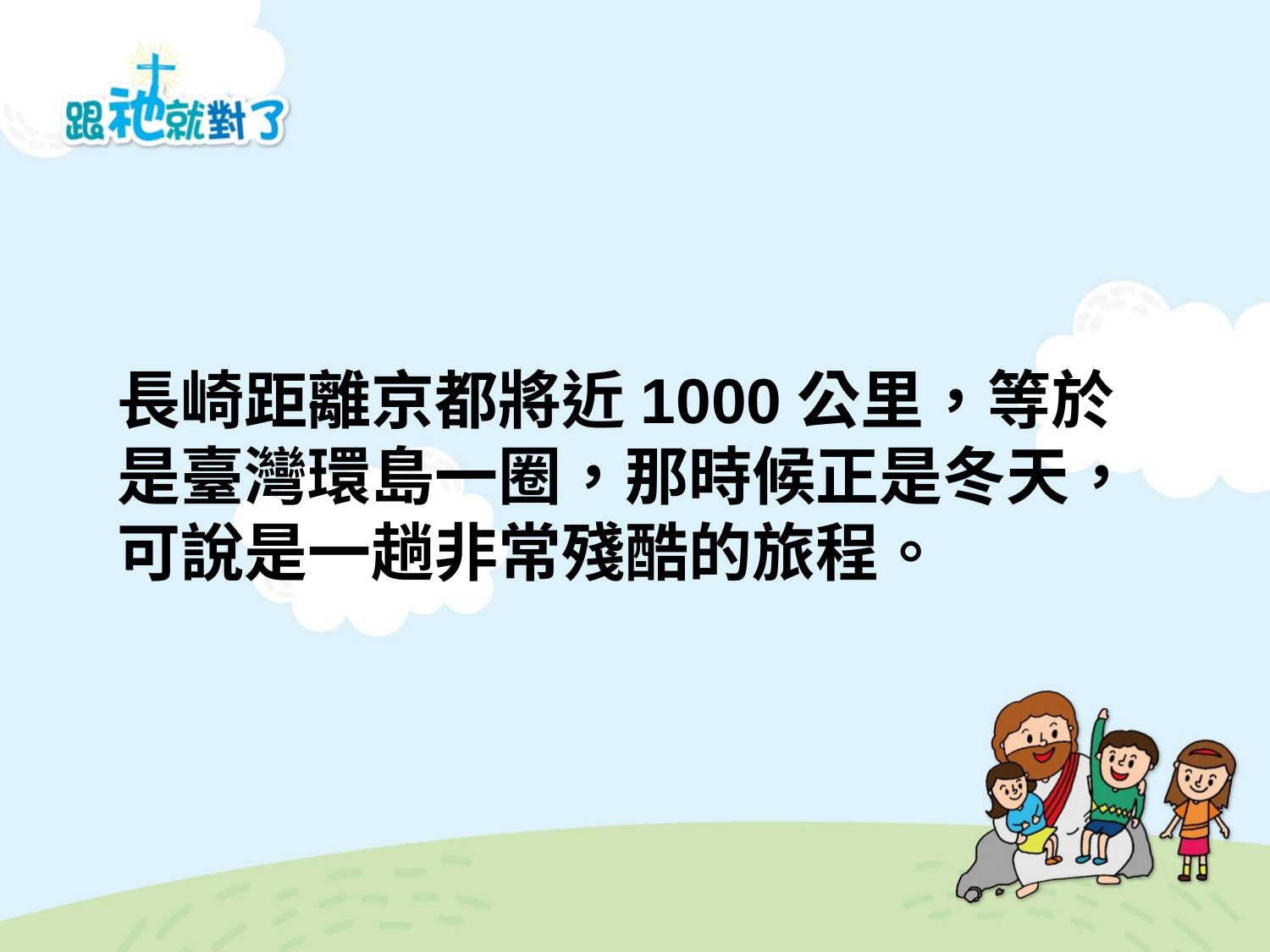

長崎距離京都將近1000公里，等於是臺灣環島一圈，那時候正是冬天，可說是一趟非常殘酷的旅程。